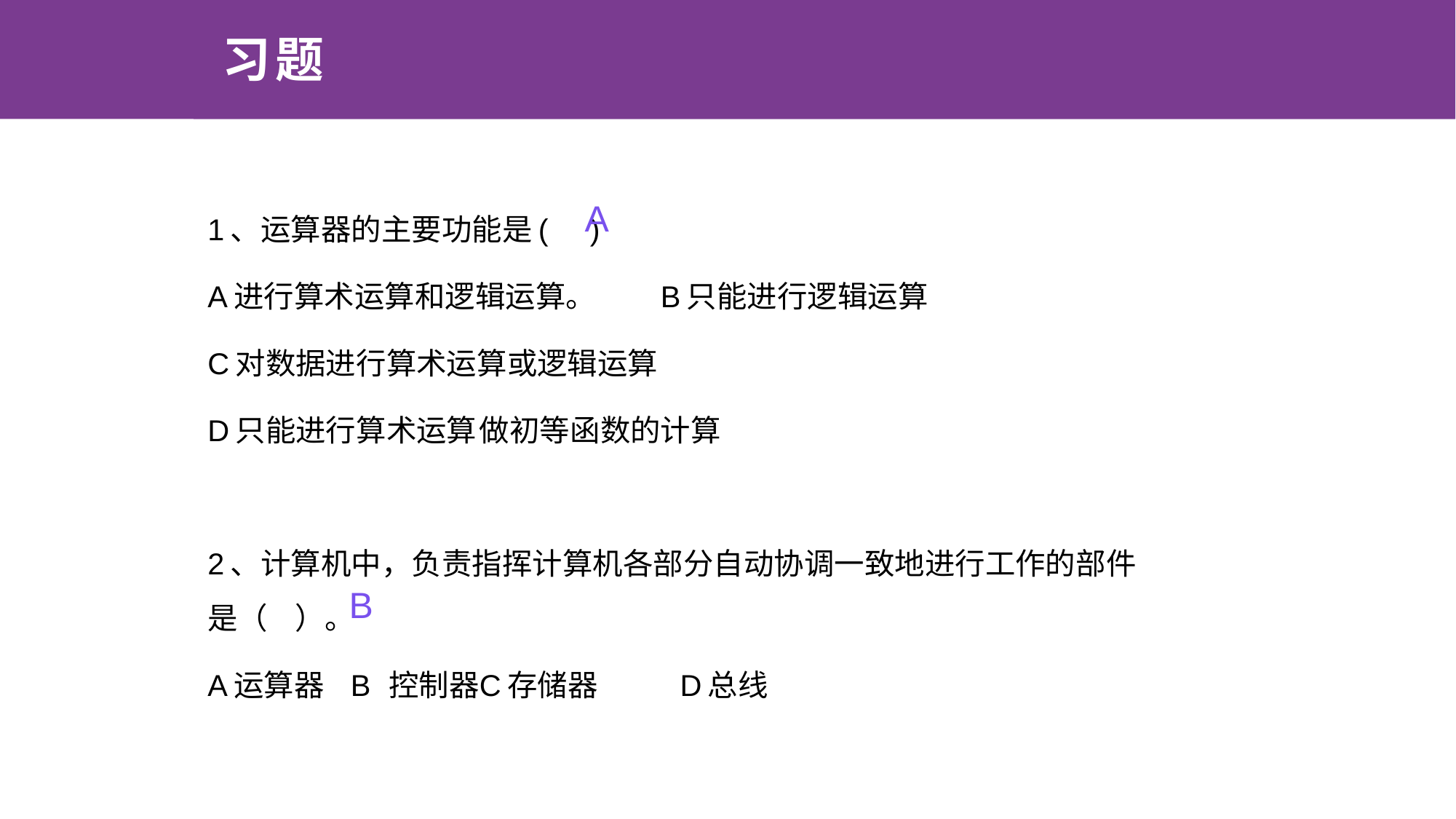

# 习题
1、运算器的主要功能是(     )
A进行算术运算和逻辑运算。	B只能进行逻辑运算
C对数据进行算术运算或逻辑运算
D只能进行算术运算	做初等函数的计算

2、计算机中，负责指挥计算机各部分自动协调一致地进行工作的部件是（    ）。
A运算器   B	控制器	C存储器	  D总线

A
B